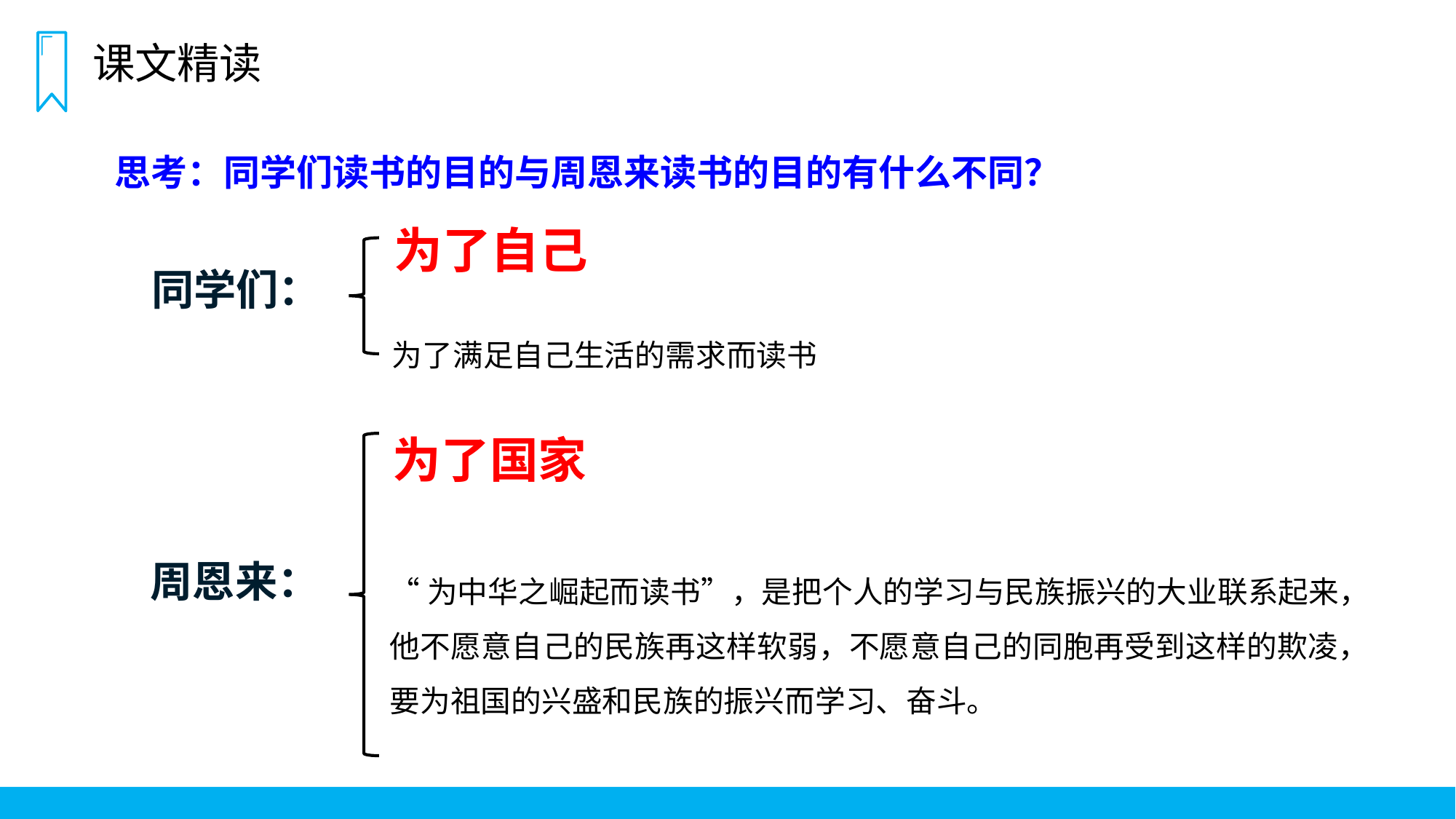

课文精读
思考：同学们读书的目的与周恩来读书的目的有什么不同？
为了自己

同学们：
为了满足自己生活的需求而读书
为了国家

周恩来：
“为中华之崛起而读书”，是把个人的学习与民族振兴的大业联系起来，他不愿意自己的民族再这样软弱，不愿意自己的同胞再受到这样的欺凌，要为祖国的兴盛和民族的振兴而学习、奋斗。